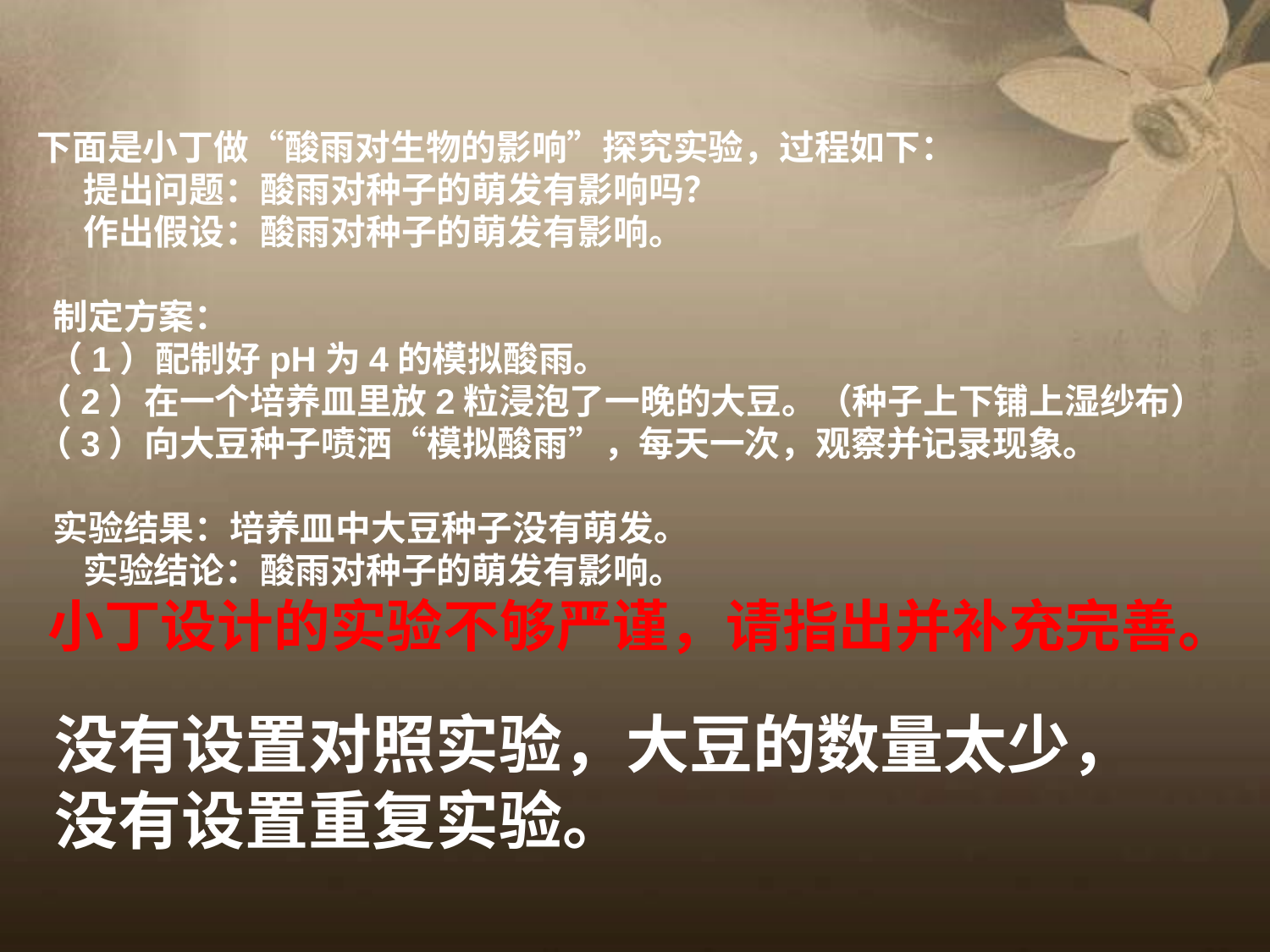

下面是小丁做“酸雨对生物的影响”探究实验，过程如下：
　　提出问题：酸雨对种子的萌发有影响吗？
　　作出假设：酸雨对种子的萌发有影响。

    制定方案：
　（1）配制好pH为4的模拟酸雨。
  （2）在一个培养皿里放2粒浸泡了一晚的大豆。（种子上下铺上湿纱布）
  （3）向大豆种子喷洒“模拟酸雨”，每天一次，观察并记录现象。

    实验结果：培养皿中大豆种子没有萌发。
　　实验结论：酸雨对种子的萌发有影响。
　小丁设计的实验不够严谨，请指出并补充完善。

没有设置对照实验，大豆的数量太少，没有设置重复实验。